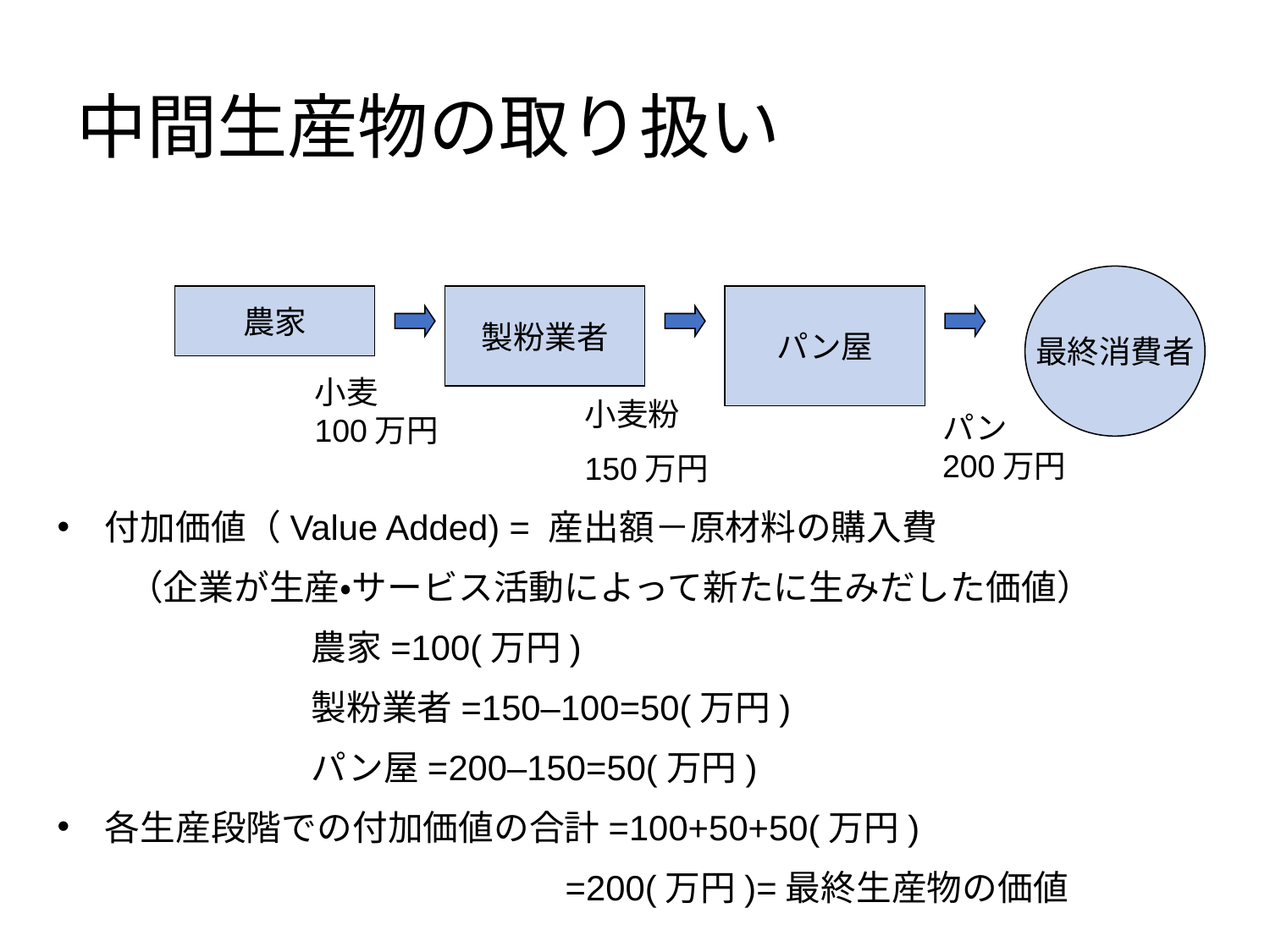

# 中間生産物の取り扱い
最終消費者
農家
製粉業者
パン屋

小麦　100万円
小麦粉
150万円
パン　200万円

付加価値（Value Added) = 産出額－原材料の購入費
　　（企業が生産・サービス活動によって新たに生みだした価値）
		農家=100(万円)
		製粉業者=150–100=50(万円)
		パン屋=200–150=50(万円)
各生産段階での付加価値の合計=100+50+50(万円)
				=200(万円)=最終生産物の価値